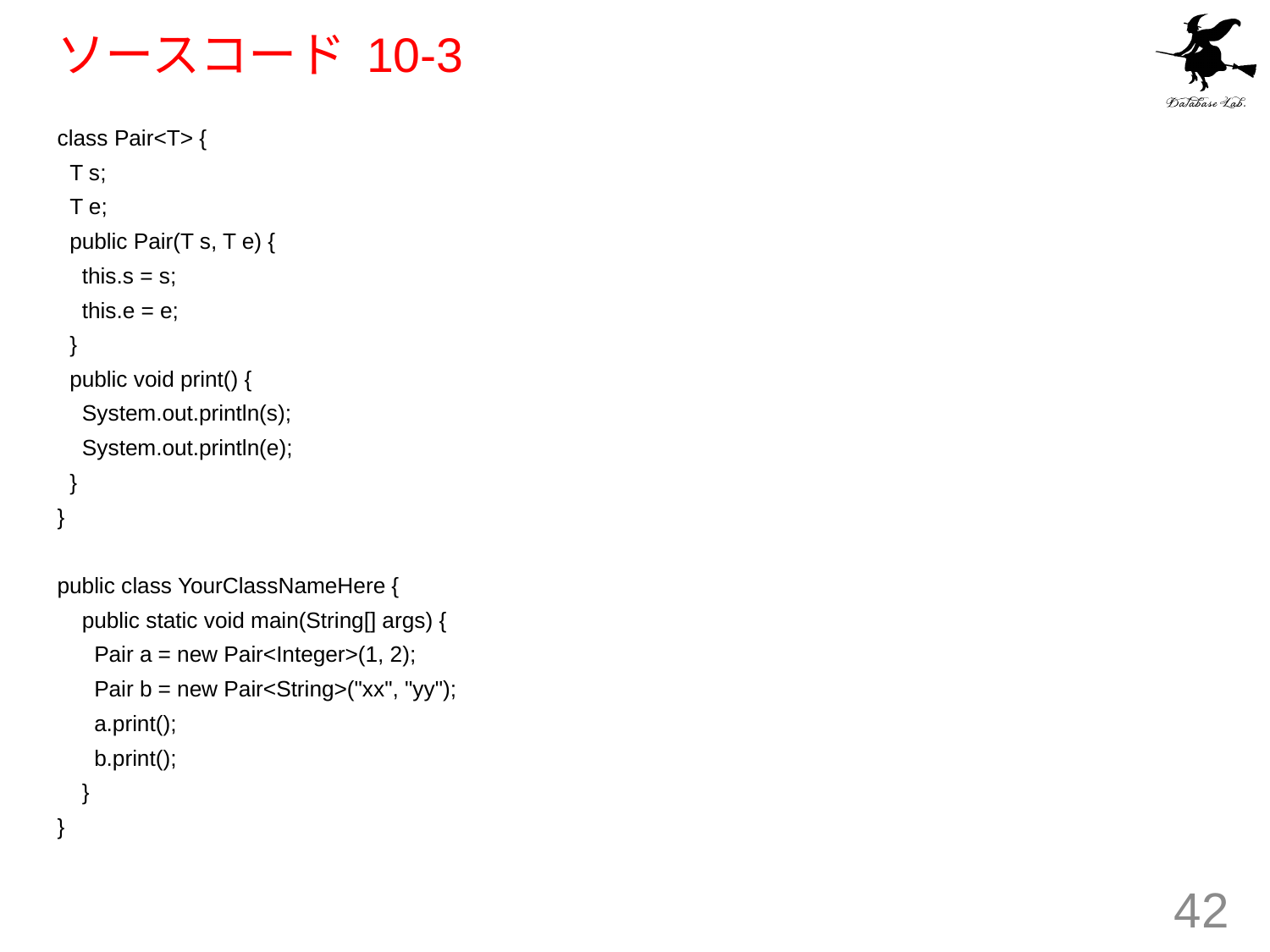

# ソースコード 10-3
class Pair<T> {
  T s;
  T e;
  public Pair(T s, T e) {
    this.s = s;
    this.e = e;
  }
  public void print() {
    System.out.println(s);
    System.out.println(e);
  }
}

public class YourClassNameHere {
    public static void main(String[] args) {
      Pair a = new Pair<Integer>(1, 2);
      Pair b = new Pair<String>("xx", "yy");
      a.print();
      b.print();
    }
}

42